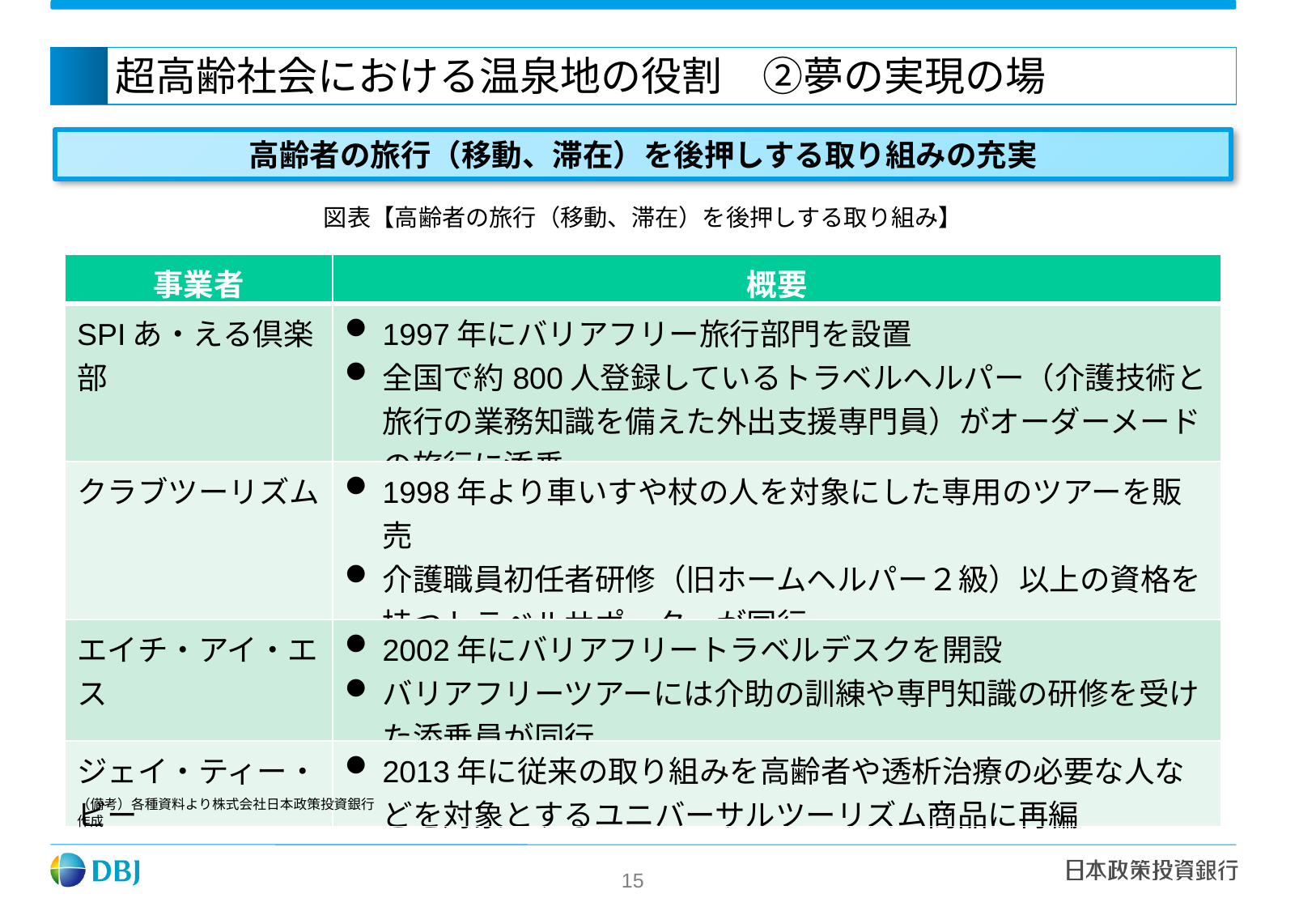

# 超高齢社会における温泉地の役割　②夢の実現の場
高齢者の旅行（移動、滞在）を後押しする取り組みの充実
図表【高齢者の旅行（移動、滞在）を後押しする取り組み】
| 事業者 | 概要 |
| --- | --- |
| SPIあ・える倶楽部 | 1997年にバリアフリー旅行部門を設置 全国で約800人登録しているトラベルヘルパー（介護技術と旅行の業務知識を備えた外出支援専門員）がオーダーメードの旅行に添乗 |
| クラブツーリズム | 1998年より車いすや杖の人を対象にした専用のツアーを販売 介護職員初任者研修（旧ホームヘルパー２級）以上の資格を持つトラベルサポーターが同行 |
| エイチ・アイ・エス | 2002年にバリアフリートラベルデスクを開設 バリアフリーツアーには介助の訓練や専門知識の研修を受けた添乗員が同行 |
| ジェイ・ティー・ビー | 2013年に従来の取り組みを高齢者や透析治療の必要な人などを対象とするユニバーサルツーリズム商品に再編 |
（備考）各種資料より株式会社日本政策投資銀行作成
15